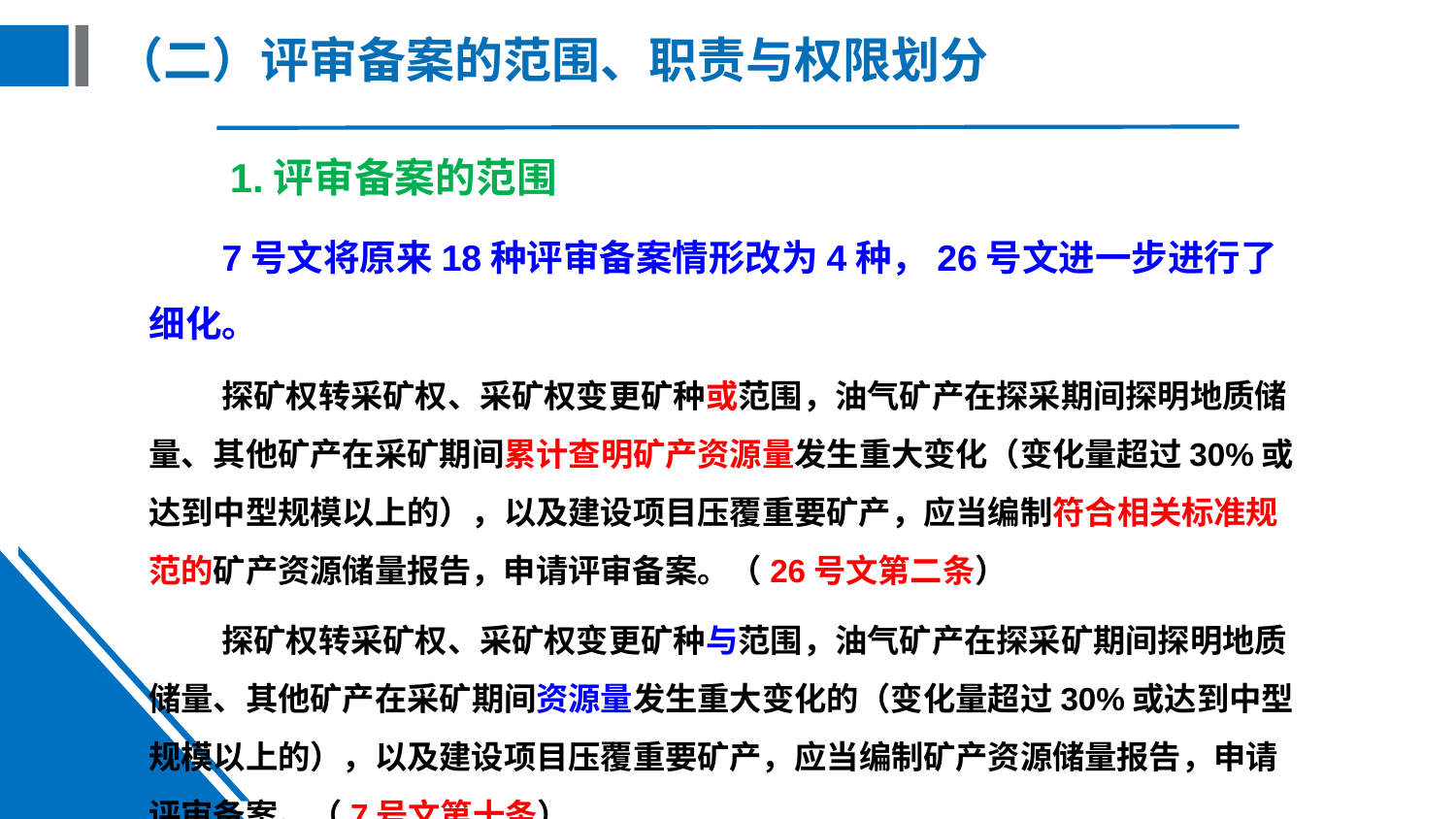

# （二）评审备案的范围、职责与权限划分
1.评审备案的范围
7号文将原来18种评审备案情形改为4种，26号文进一步进行了细化。
探矿权转采矿权、采矿权变更矿种或范围，油气矿产在探采期间探明地质储量、其他矿产在采矿期间累计查明矿产资源量发生重大变化（变化量超过30%或达到中型规模以上的），以及建设项目压覆重要矿产，应当编制符合相关标准规范的矿产资源储量报告，申请评审备案。（26号文第二条）
探矿权转采矿权、采矿权变更矿种与范围，油气矿产在探采矿期间探明地质储量、其他矿产在采矿期间资源量发生重大变化的（变化量超过30%或达到中型规模以上的），以及建设项目压覆重要矿产，应当编制矿产资源储量报告，申请评审备案。（7号文第十条）
13